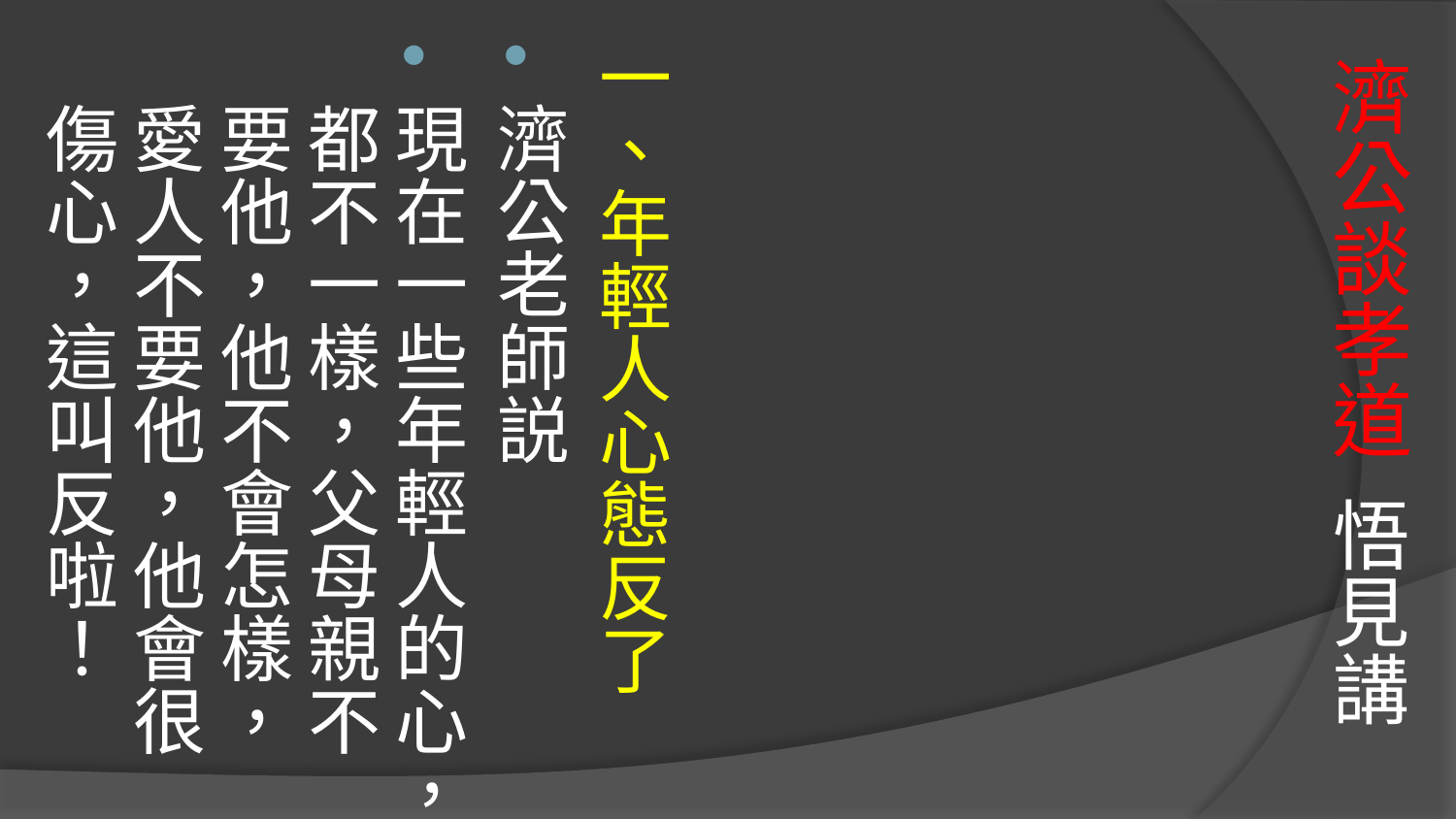

# 濟公談孝道  悟見講
一、年輕人心態反了
濟公老師説
現在一些年輕人的心，都不一樣，父母親不要他，他不會怎樣，愛人不要他，他會很傷心，這叫反啦！